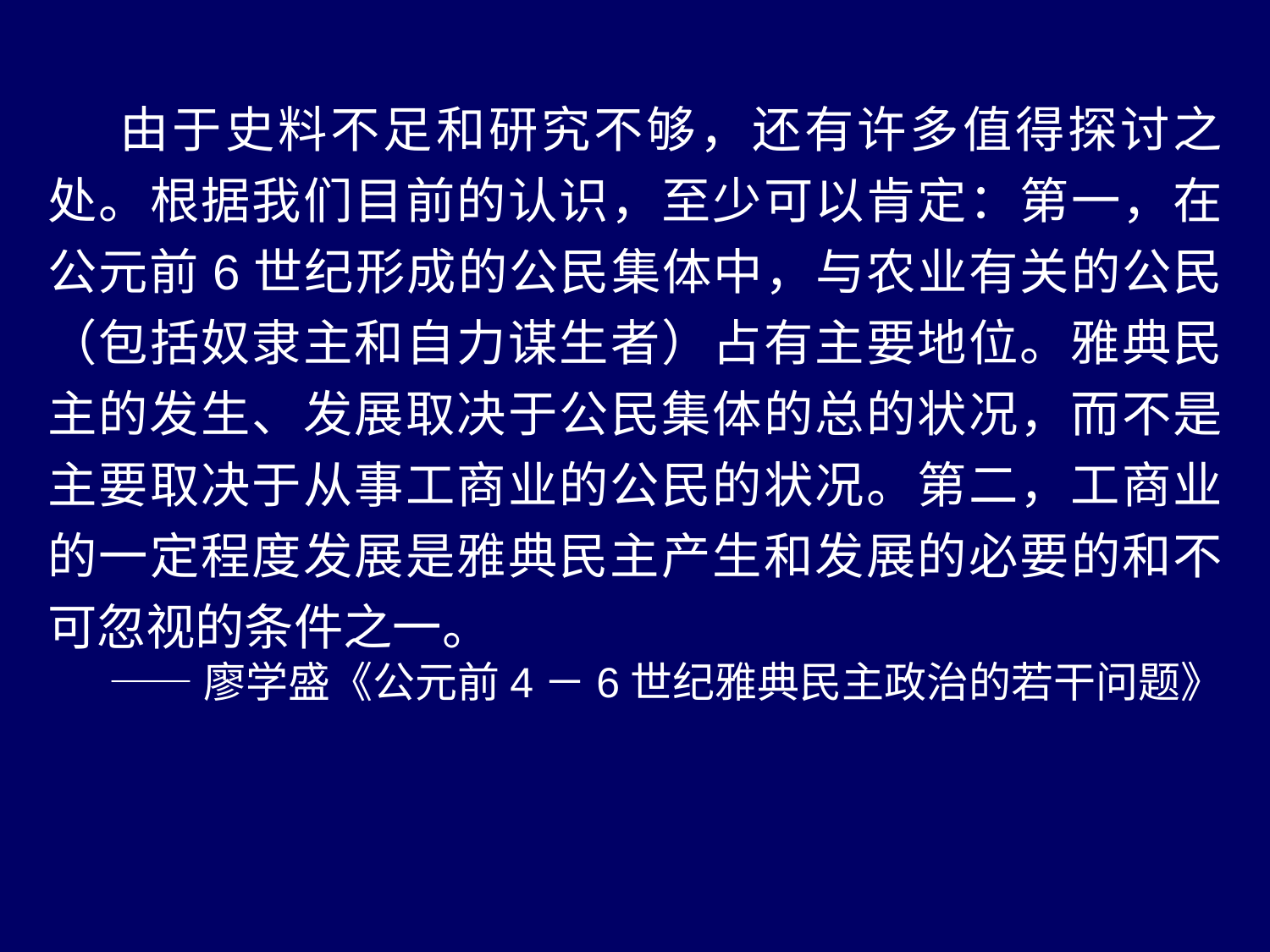

由于史料不足和研究不够，还有许多值得探讨之处。根据我们目前的认识，至少可以肯定：第一，在公元前6世纪形成的公民集体中，与农业有关的公民（包括奴隶主和自力谋生者）占有主要地位。雅典民主的发生、发展取决于公民集体的总的状况，而不是主要取决于从事工商业的公民的状况。第二，工商业的一定程度发展是雅典民主产生和发展的必要的和不可忽视的条件之一。
——廖学盛《公元前4－6世纪雅典民主政治的若干问题》